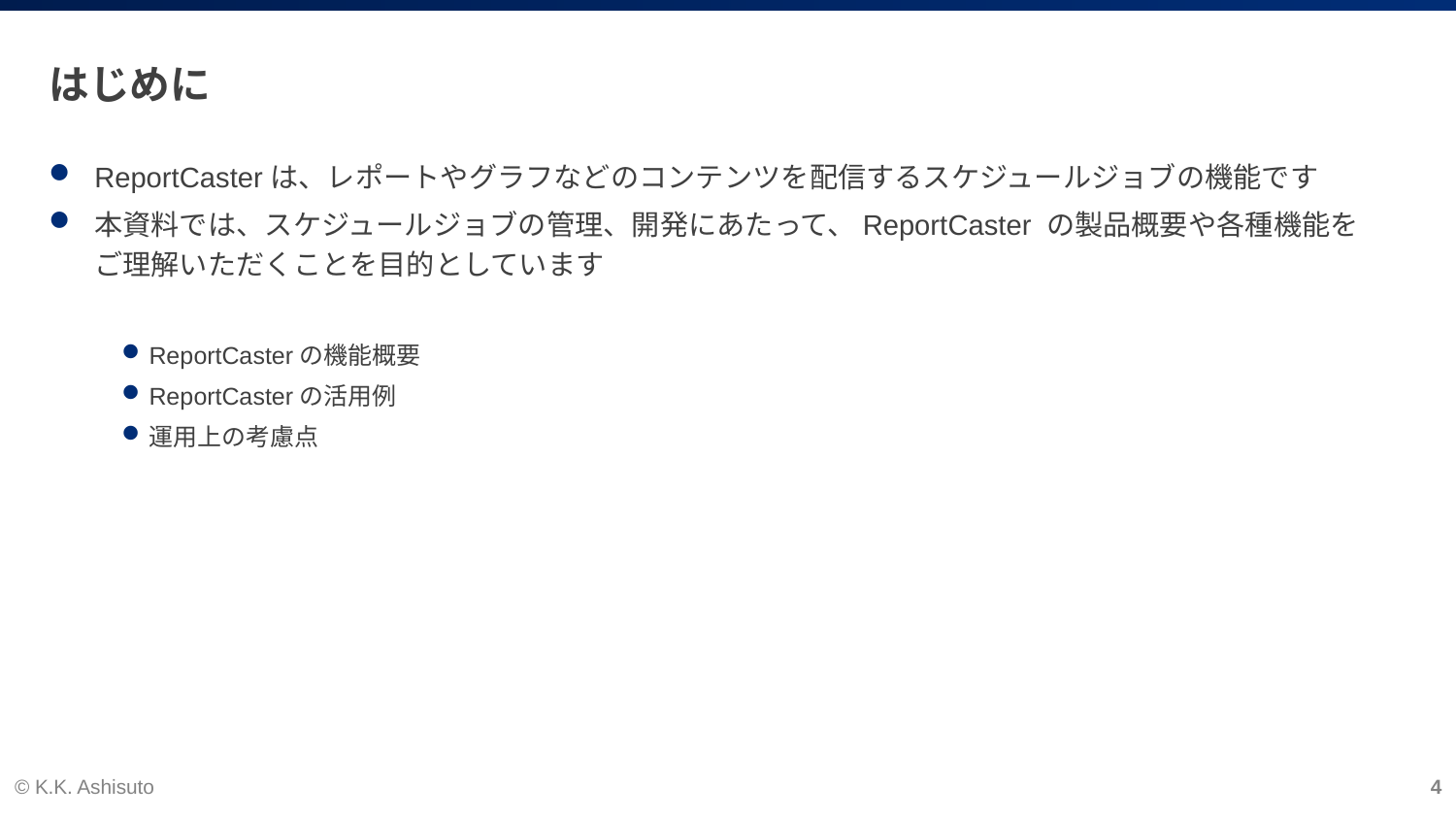

# はじめに
ReportCasterは、レポートやグラフなどのコンテンツを配信するスケジュールジョブの機能です
本資料では、スケジュールジョブの管理、開発にあたって、ReportCaster の製品概要や各種機能を
ご理解いただくことを目的としています

ReportCasterの機能概要
ReportCasterの活用例
運用上の考慮点

© K.K. Ashisuto
4